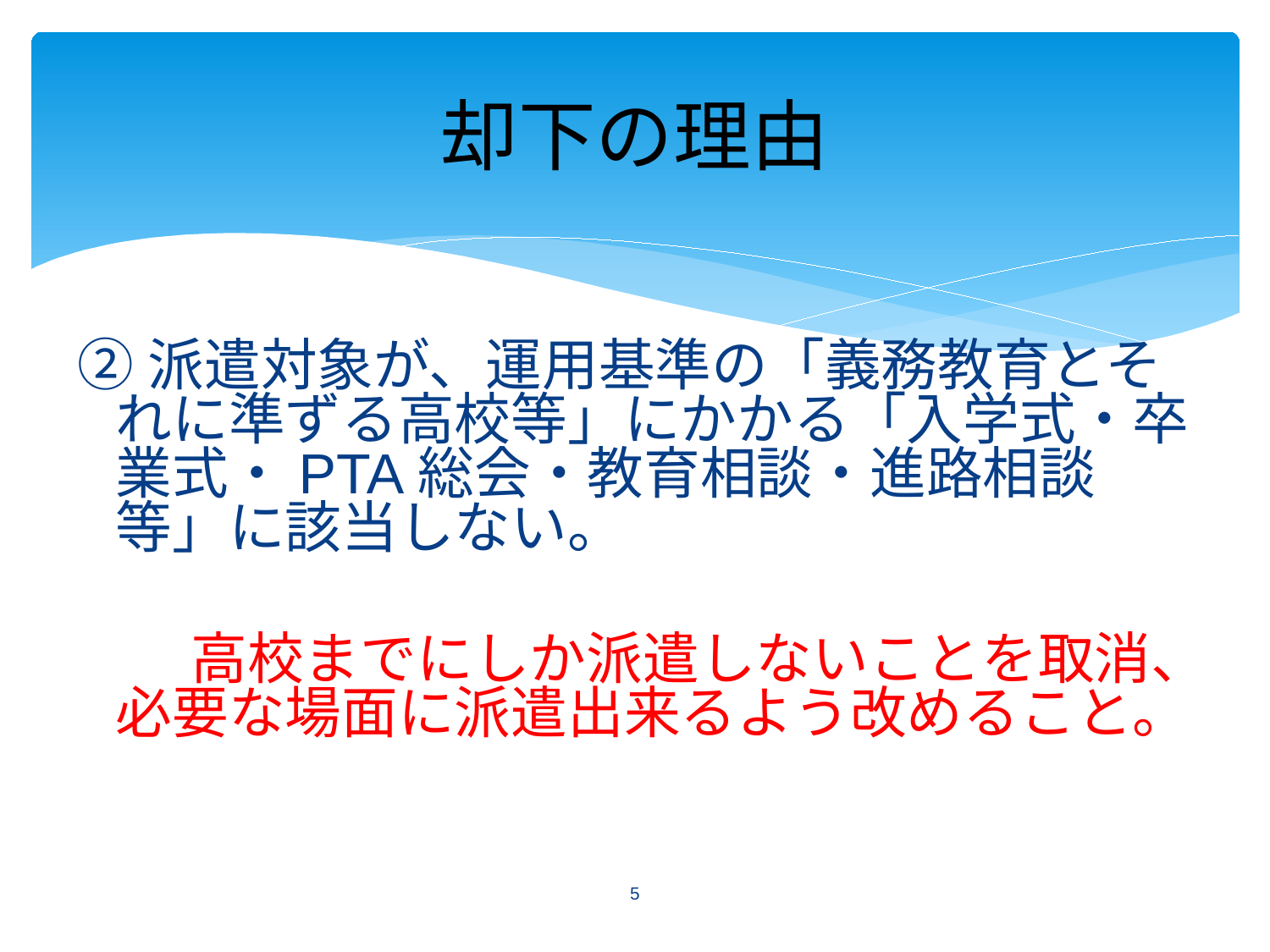

却下の理由
②派遣対象が、運用基準の「義務教育とそれに準ずる高校等」にかかる「入学式・卒業式・PTA総会・教育相談・進路相談等」に該当しない。

　　高校までにしか派遣しないことを取消、必要な場面に派遣出来るよう改めること。
5